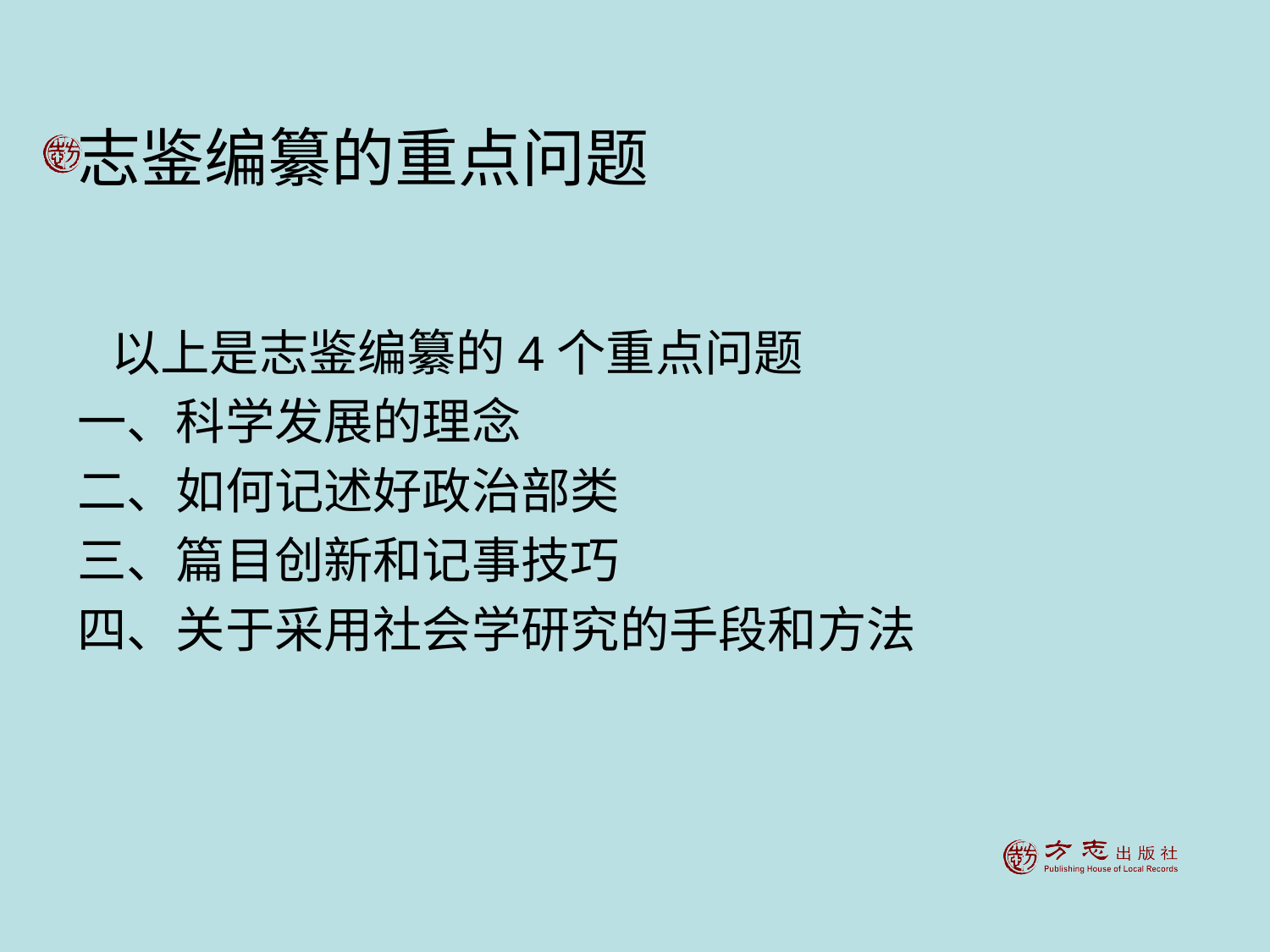

# 志鉴编纂的重点问题

  以上是志鉴编纂的4个重点问题
一、科学发展的理念
二、如何记述好政治部类
三、篇目创新和记事技巧
四、关于采用社会学研究的手段和方法